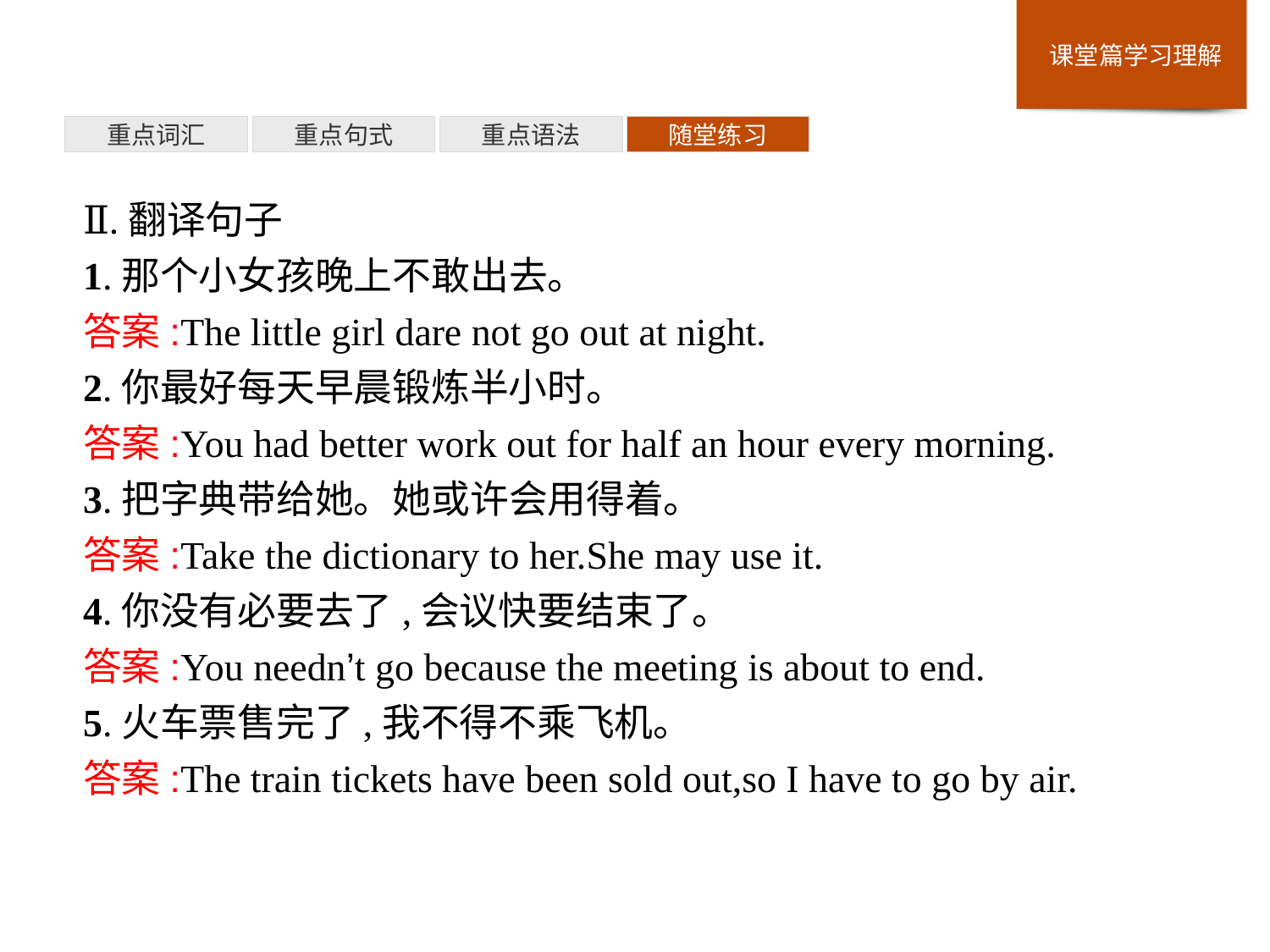

重点词汇
重点句式
重点语法
随堂练习
Ⅱ.翻译句子
1.那个小女孩晚上不敢出去。
答案:The little girl dare not go out at night.
2.你最好每天早晨锻炼半小时。
答案:You had better work out for half an hour every morning.
3.把字典带给她。她或许会用得着。
答案:Take the dictionary to her.She may use it.
4.你没有必要去了,会议快要结束了。
答案:You needn’t go because the meeting is about to end.
5.火车票售完了,我不得不乘飞机。
答案:The train tickets have been sold out,so I have to go by air.